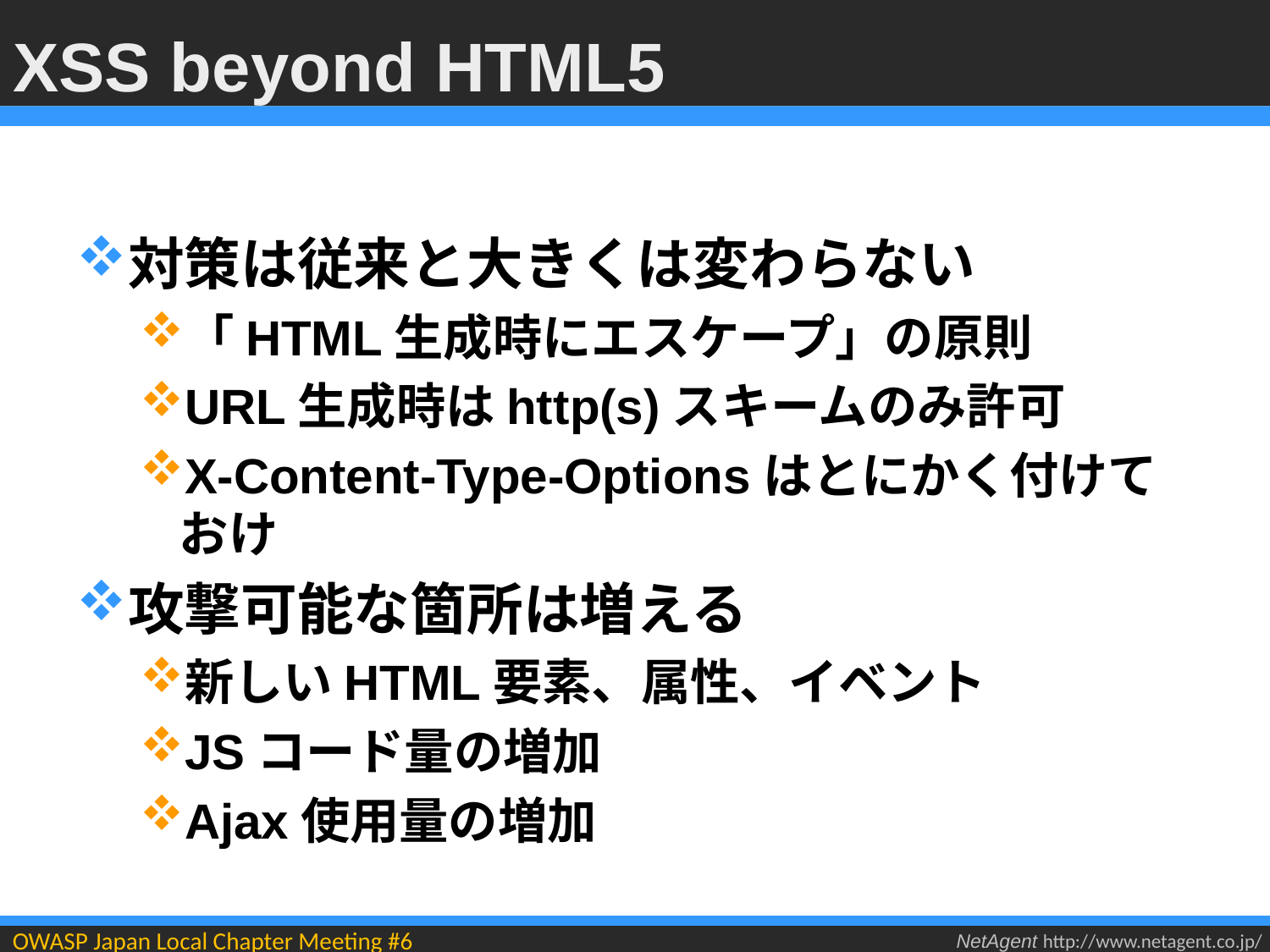

# XSS beyond HTML5
対策は従来と大きくは変わらない
「HTML生成時にエスケープ」の原則
URL生成時はhttp(s)スキームのみ許可
X-Content-Type-Optionsはとにかく付けておけ
攻撃可能な箇所は増える
新しいHTML要素、属性、イベント
JSコード量の増加
Ajax使用量の増加